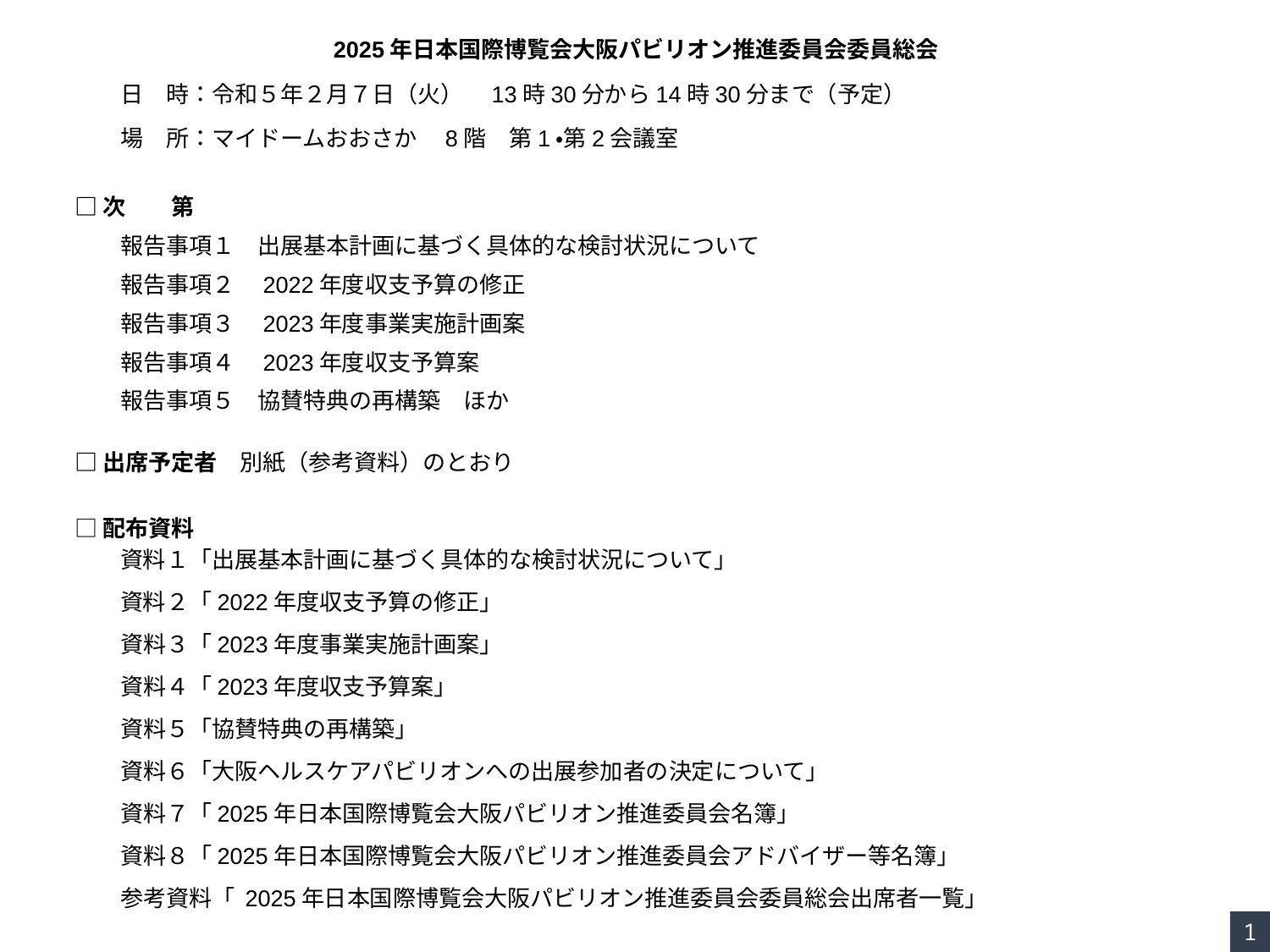

2025年日本国際博覧会大阪パビリオン推進委員会委員総会
　　日　時：令和５年２月７日（火）　13時30分から14時30分まで（予定）
　　場　所：マイドームおおさか　8階　第1・第2会議室

□次　　第
　　報告事項１　出展基本計画に基づく具体的な検討状況について
　　報告事項２　2022年度収支予算の修正
　　報告事項３　2023年度事業実施計画案
　　報告事項４　2023年度収支予算案
　　報告事項５　協賛特典の再構築　ほか

□出席予定者　別紙（参考資料）のとおり

□配布資料
　　資料１「出展基本計画に基づく具体的な検討状況について」
　　資料２「2022年度収支予算の修正」
　　資料３「2023年度事業実施計画案」
　　資料４「2023年度収支予算案」
　　資料５「協賛特典の再構築」
　　資料６「大阪ヘルスケアパビリオンへの出展参加者の決定について」
　　資料７「2025年日本国際博覧会大阪パビリオン推進委員会名簿」
　　資料８「2025年日本国際博覧会大阪パビリオン推進委員会アドバイザー等名簿」
　　参考資料「 2025年日本国際博覧会大阪パビリオン推進委員会委員総会出席者一覧」
1